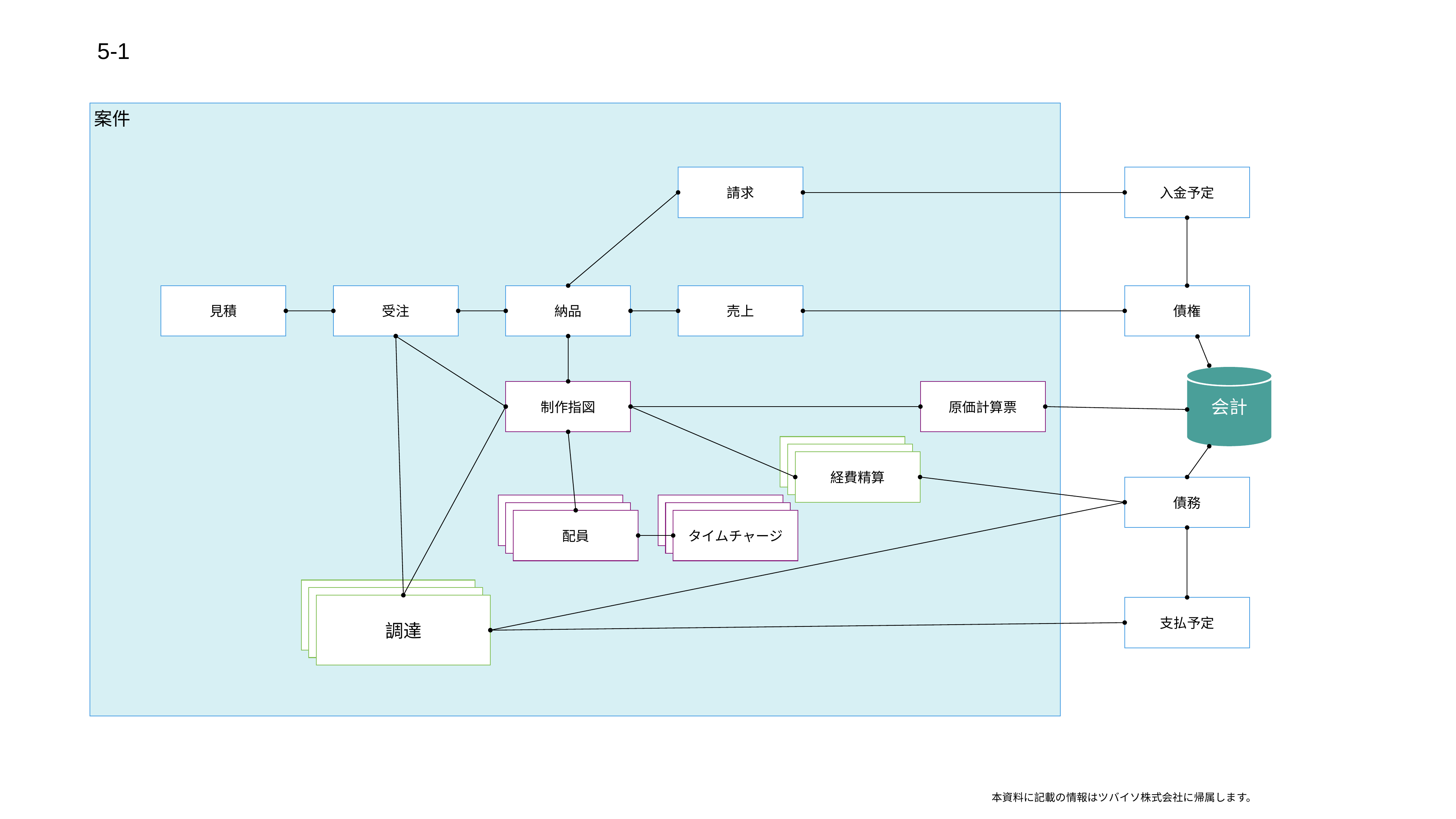

5-1
案件
請求
入金予定
見積
受注
納品
売上
債権

会計
制作指図
原価計算票
検収
検収
経費精算
債務
配員
配員
配員
配員
配員
タイムチャージ
調達
調達
調達
支払予定